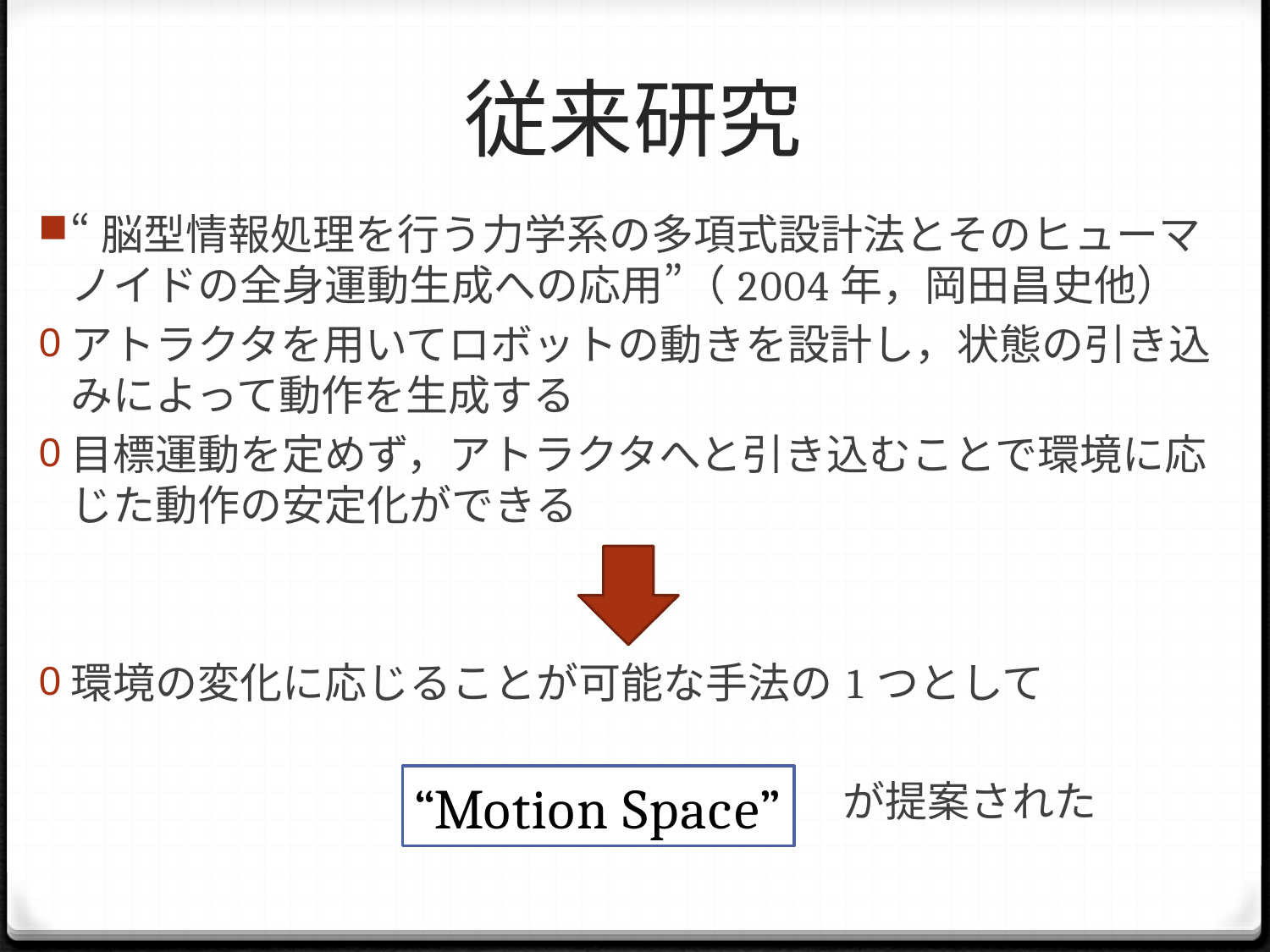

# 従来研究
“脳型情報処理を行う力学系の多項式設計法とそのヒューマノイドの全身運動生成への応用”（2004年，岡田昌史他）
アトラクタを用いてロボットの動きを設計し，状態の引き込みによって動作を生成する
目標運動を定めず，アトラクタへと引き込むことで環境に応じた動作の安定化ができる

環境の変化に応じることが可能な手法の1つとして

　　　　　　　　　　　　　　　　　　　が提案された

“Motion Space”